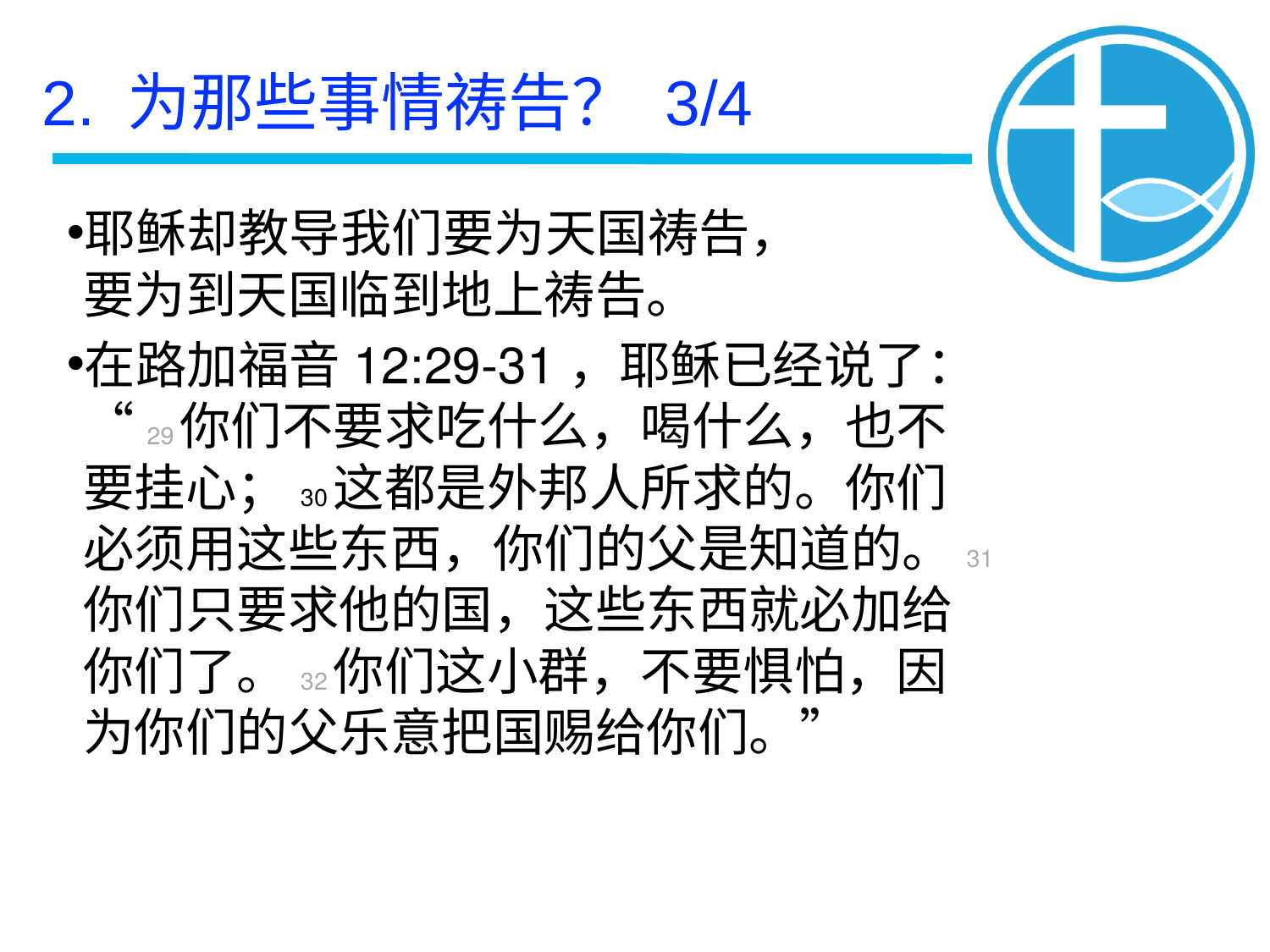

2. 为那些事情祷告？ 3/4
耶稣却教导我们要为天国祷告，
要为到天国临到地上祷告。
在路加福音12:29-31，耶稣已经说了：“29你们不要求吃什么，喝什么，也不要挂心；30这都是外邦人所求的。你们必须用这些东西，你们的父是知道的。31你们只要求他的国，这些东西就必加给你们了。32你们这小群，不要惧怕，因为你们的父乐意把国赐给你们。”